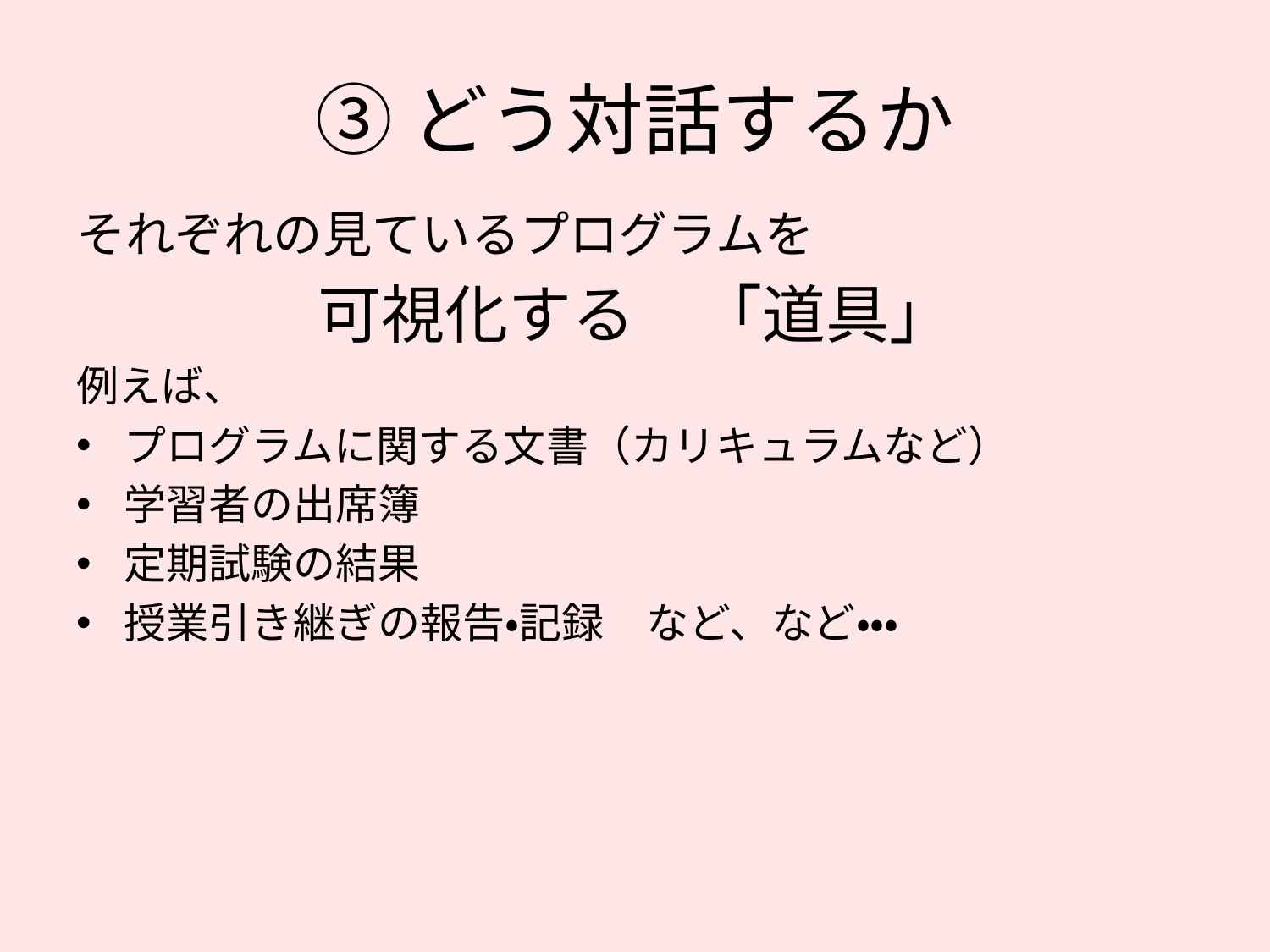

# ③どう対話するか
それぞれの見ているプログラムを
可視化する　「道具」
例えば、
プログラムに関する文書（カリキュラムなど）
学習者の出席簿
定期試験の結果
授業引き継ぎの報告・記録　など、など・・・